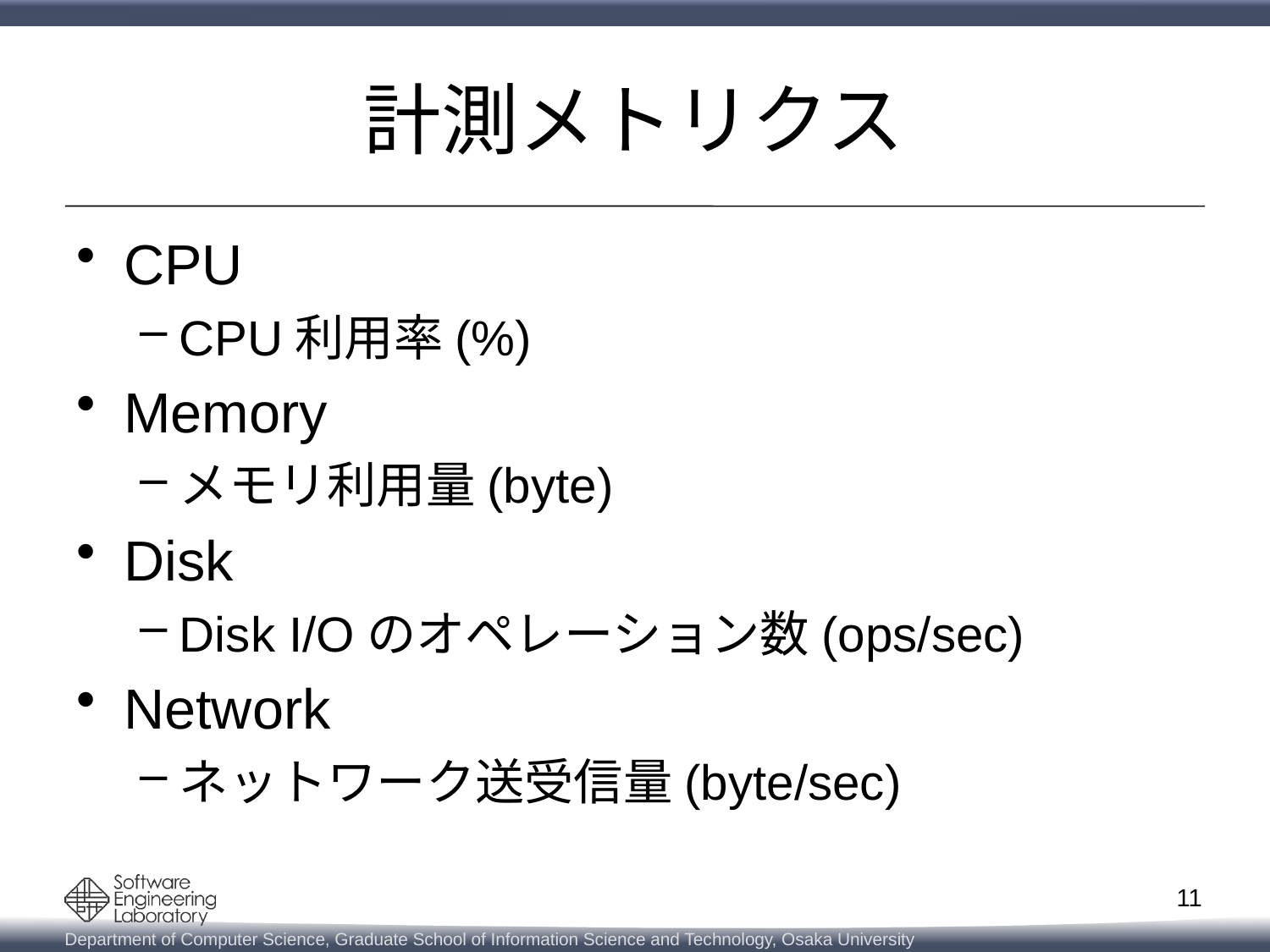

# 計測メトリクス
CPU
CPU利用率(%)
Memory
メモリ利用量(byte)
Disk
Disk I/Oのオペレーション数(ops/sec)
Network
ネットワーク送受信量(byte/sec)

11